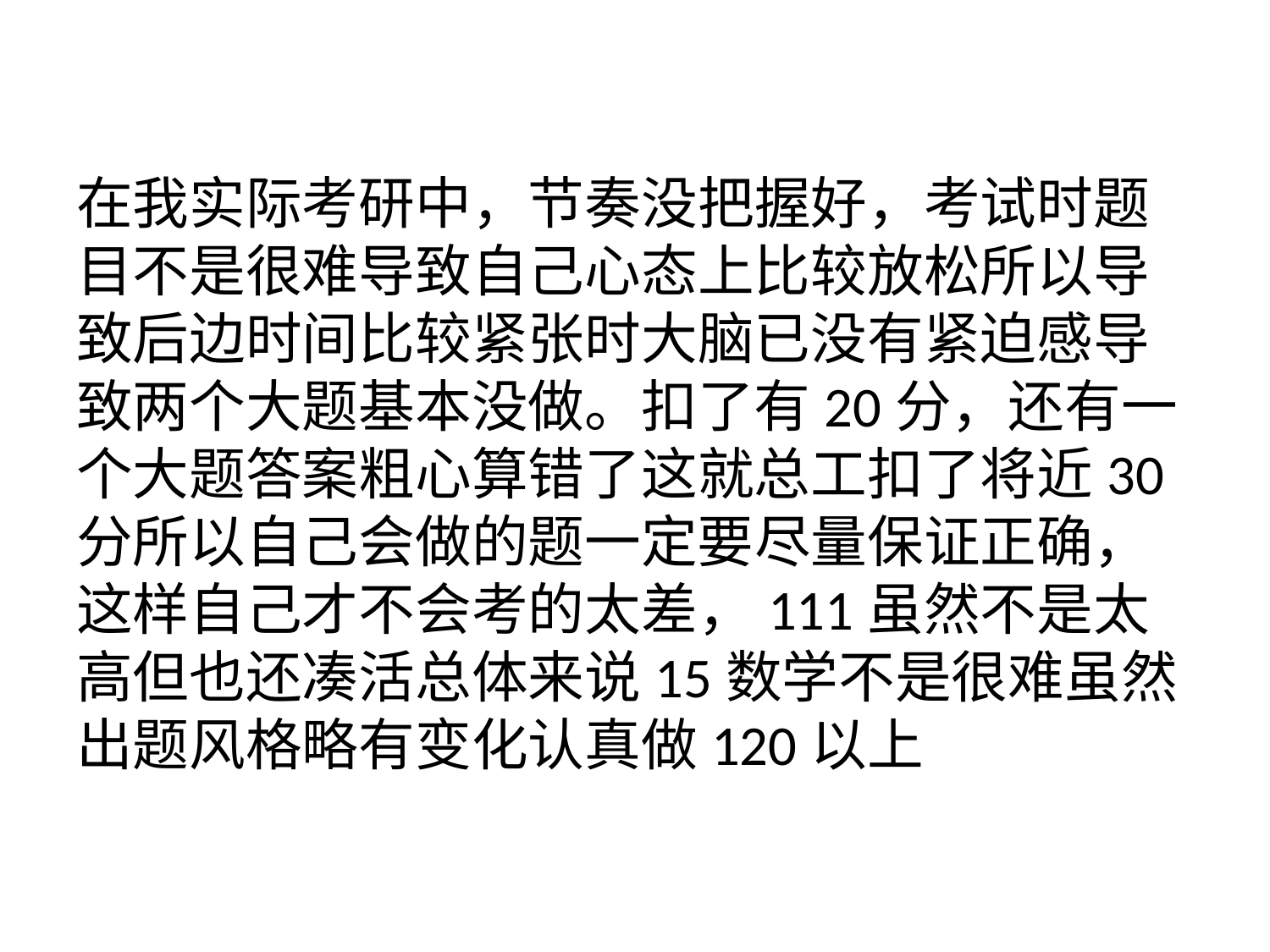

# 在我实际考研中，节奏没把握好，考试时题目不是很难导致自己心态上比较放松所以导致后边时间比较紧张时大脑已没有紧迫感导致两个大题基本没做。扣了有20分，还有一个大题答案粗心算错了这就总工扣了将近30分所以自己会做的题一定要尽量保证正确，这样自己才不会考的太差，111虽然不是太高但也还凑活总体来说15数学不是很难虽然出题风格略有变化认真做120以上